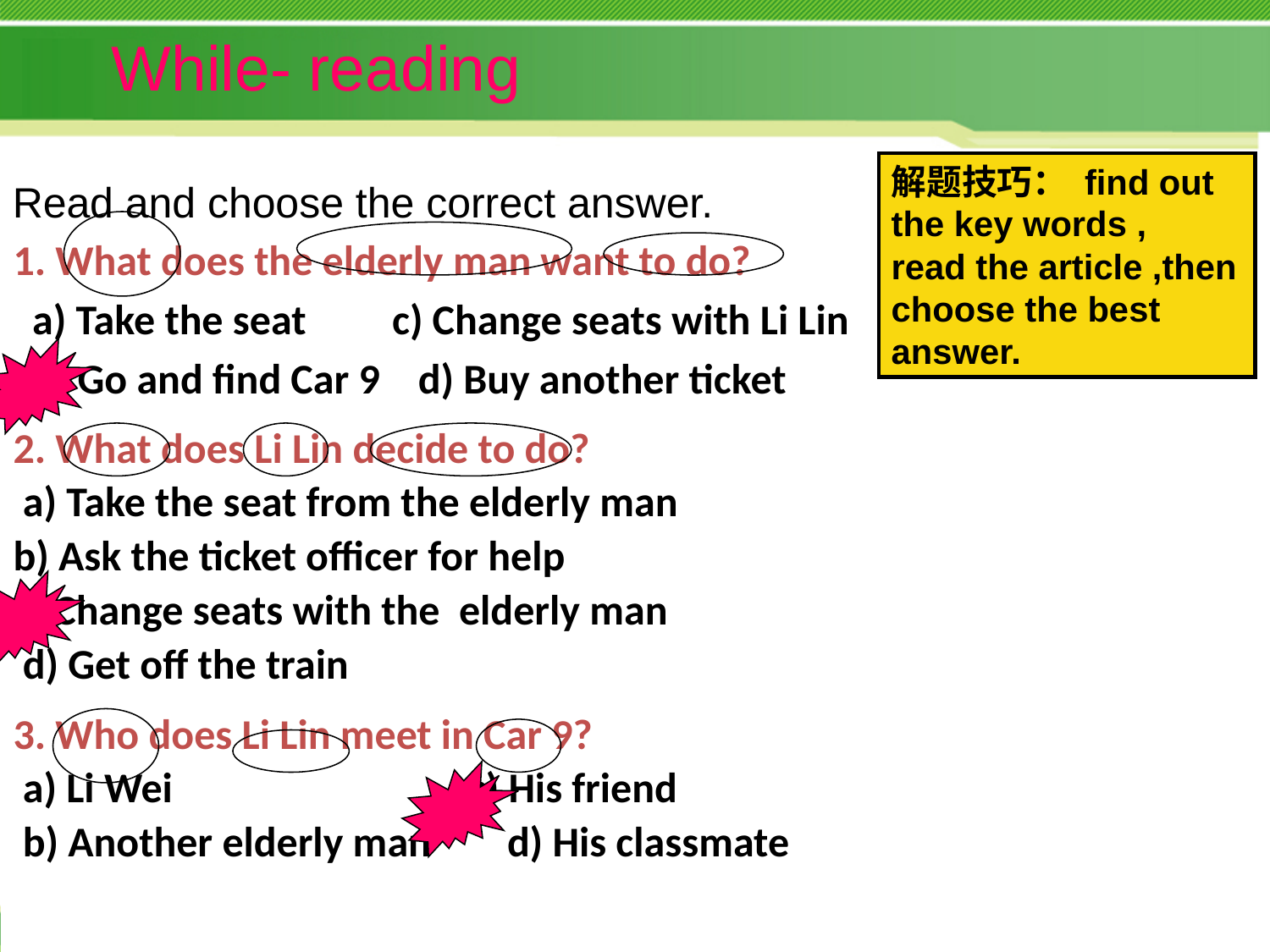

While- reading
解题技巧： find out the key words ,
read the article ,then choose the best answer.
Read and choose the correct answer.

1. What does the elderly man want to do?
  a) Take the seat         c) Change seats with Li Lin
  b) Go and find Car 9    d) Buy another ticket
2. What does Li Lin decide to do?
 a) Take the seat from the elderly man
b) Ask the ticket officer for help
c) Change seats with the  elderly man
 d) Get off the train
3. Who does Li Lin meet in Car 9?
 a) Li Wei                               c) His friend
 b) Another elderly man        d) His classmate